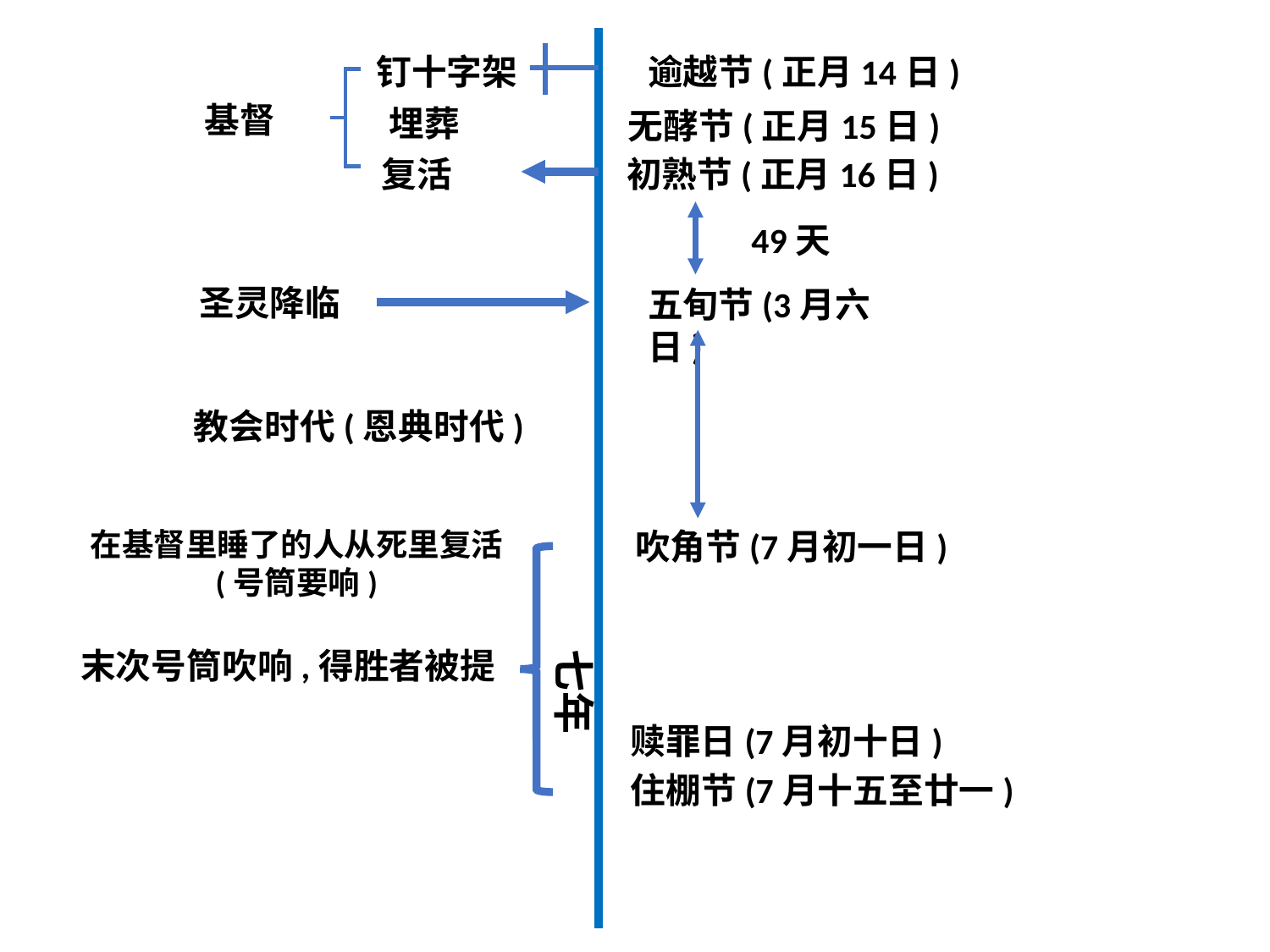

钉十字架
逾越节(正月14日)

基督
埋葬
无酵节(正月15日)
复活
初熟节(正月16日)
49天
圣灵降临
五旬节(3月六日)
教会时代(恩典时代)
在基督里睡了的人从死里复活
(号筒要响)
吹角节(7月初一日)

末次号筒吹响,得胜者被提
七年
赎罪日(7月初十日)
住棚节(7月十五至廿一)